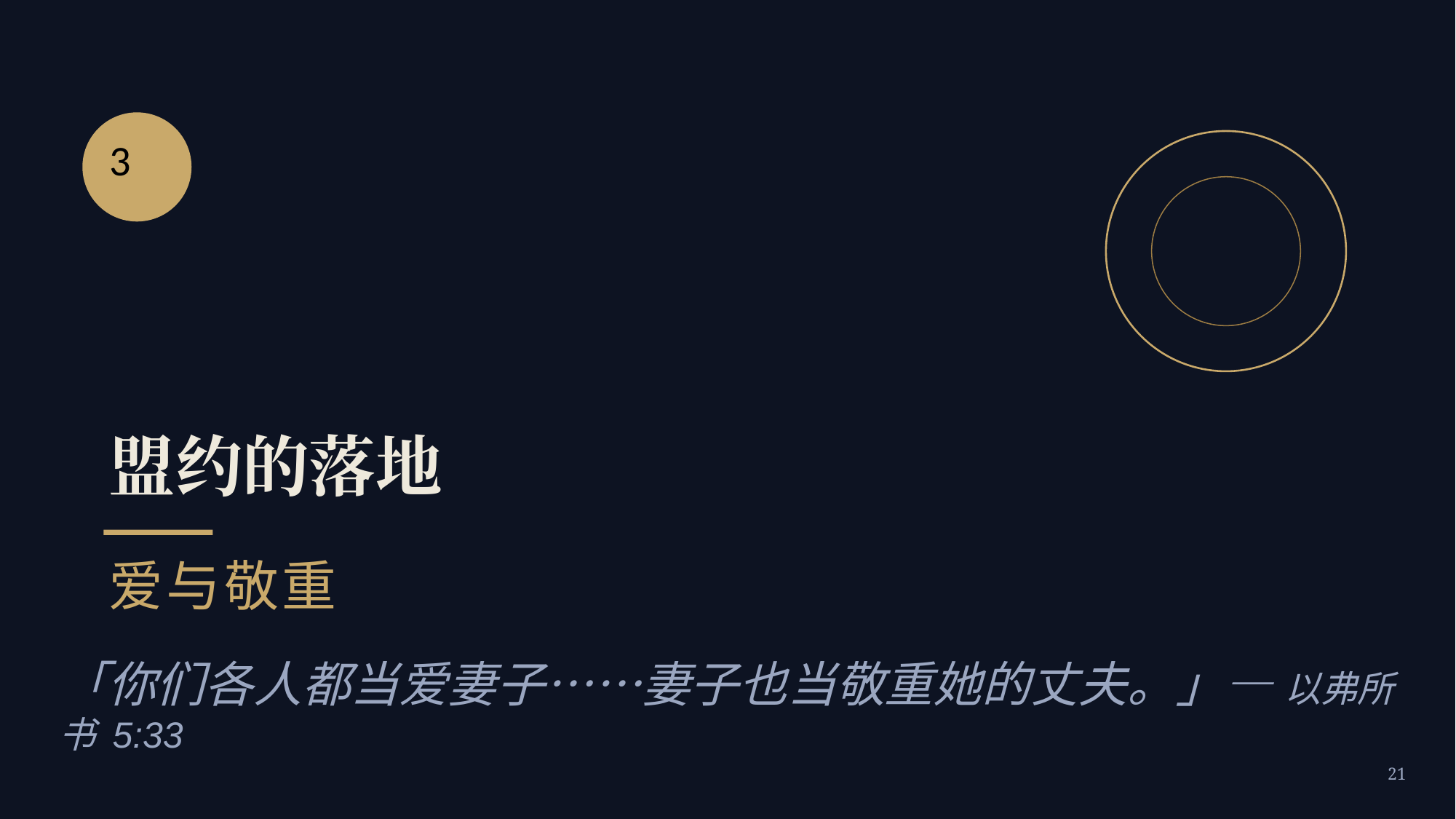

3

盟约的落地

爱与敬重
「你们各人都当爱妻子……妻子也当敬重她的丈夫。」— 以弗所书 5:33
21